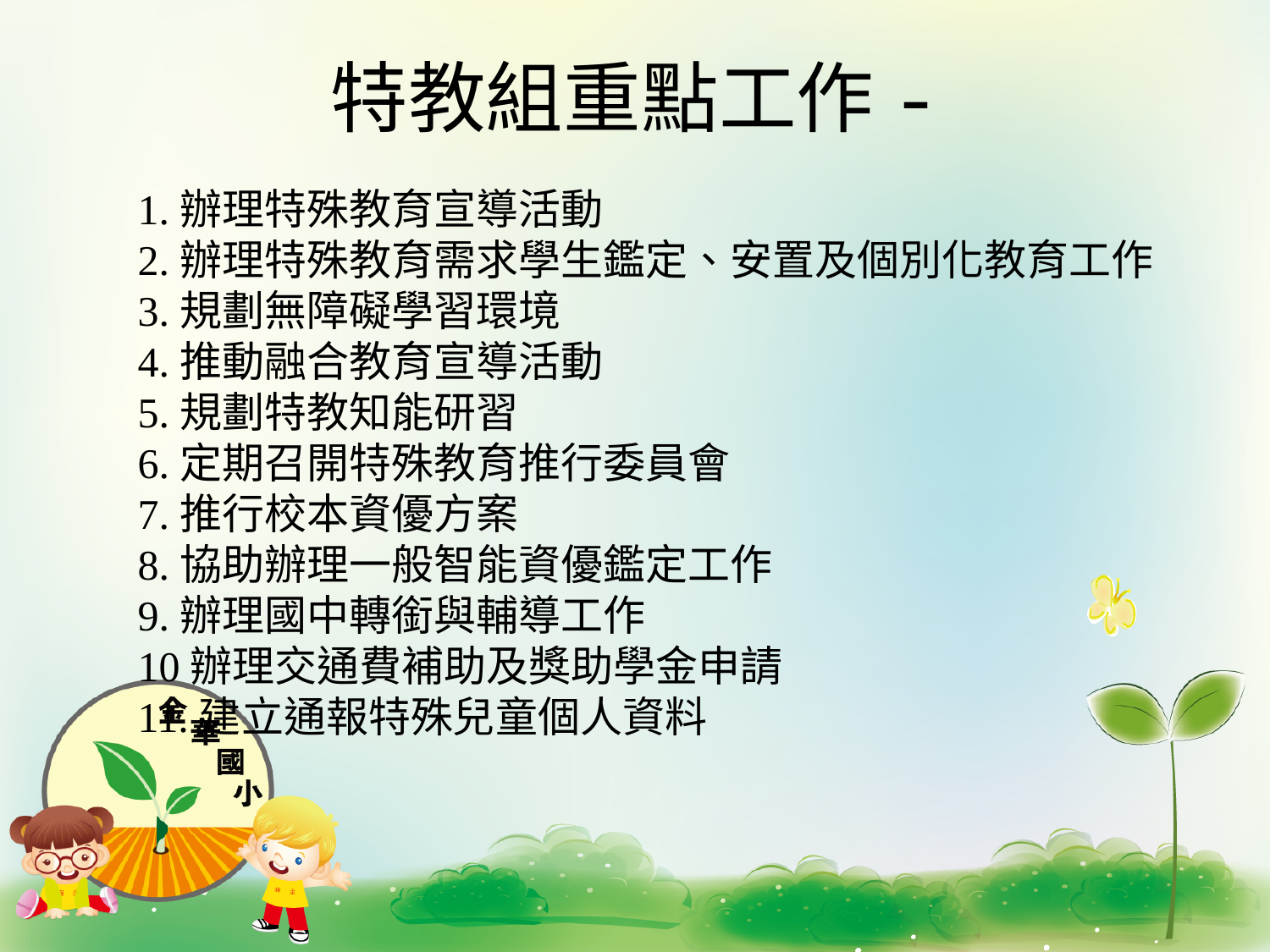

# 特教組重點工作-
1.辦理特殊教育宣導活動
2.辦理特殊教育需求學生鑑定、安置及個別化教育工作
3.規劃無障礙學習環境
4.推動融合教育宣導活動
5.規劃特教知能研習
6.定期召開特殊教育推行委員會
7.推行校本資優方案
8.協助辦理一般智能資優鑑定工作
9.辦理國中轉銜與輔導工作
10辦理交通費補助及獎助學金申請
11.建立通報特殊兒童個人資料